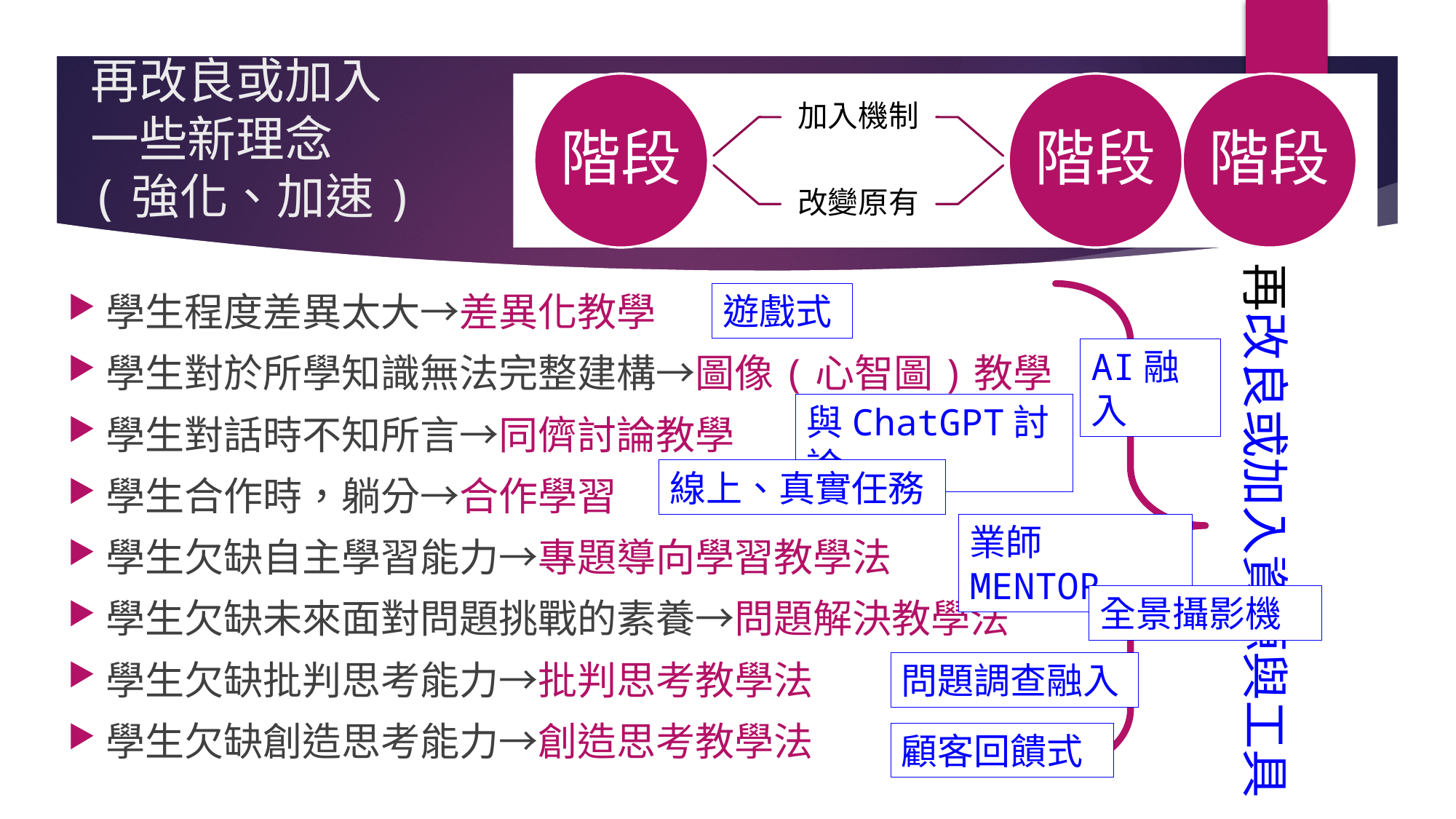

16
# 再改良或加入 一些新理念 (強化、加速)
階段
加入機制
改變原有
階段
階段
再改良或加入資源與工具
學生程度差異太大→差異化教學
學生對於所學知識無法完整建構→圖像(心智圖)教學
學生對話時不知所言→同儕討論教學
學生合作時，躺分→合作學習
學生欠缺自主學習能力→專題導向學習教學法
學生欠缺未來面對問題挑戰的素養→問題解決教學法
學生欠缺批判思考能力→批判思考教學法
學生欠缺創造思考能力→創造思考教學法
遊戲式

AI融入
與ChatGPT討論
線上、真實任務
業師MENTOR
全景攝影機
問題調查融入
顧客回饋式